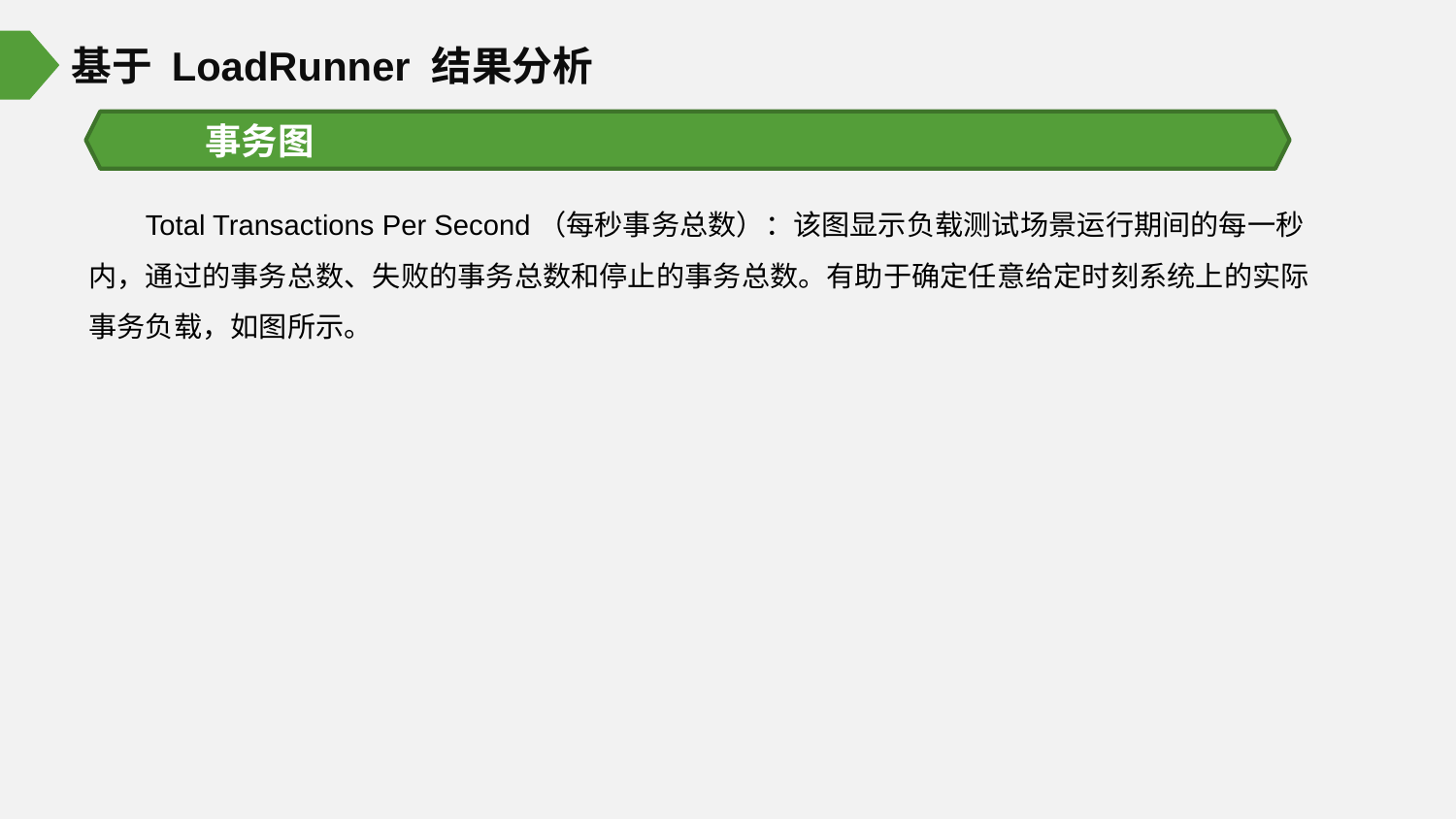

基于 LoadRunner 结果分析
事务图
Total Transactions Per Second（每秒事务总数）：该图显示负载测试场景运行期间的每一秒内，通过的事务总数、失败的事务总数和停止的事务总数。有助于确定任意给定时刻系统上的实际事务负载，如图所示。